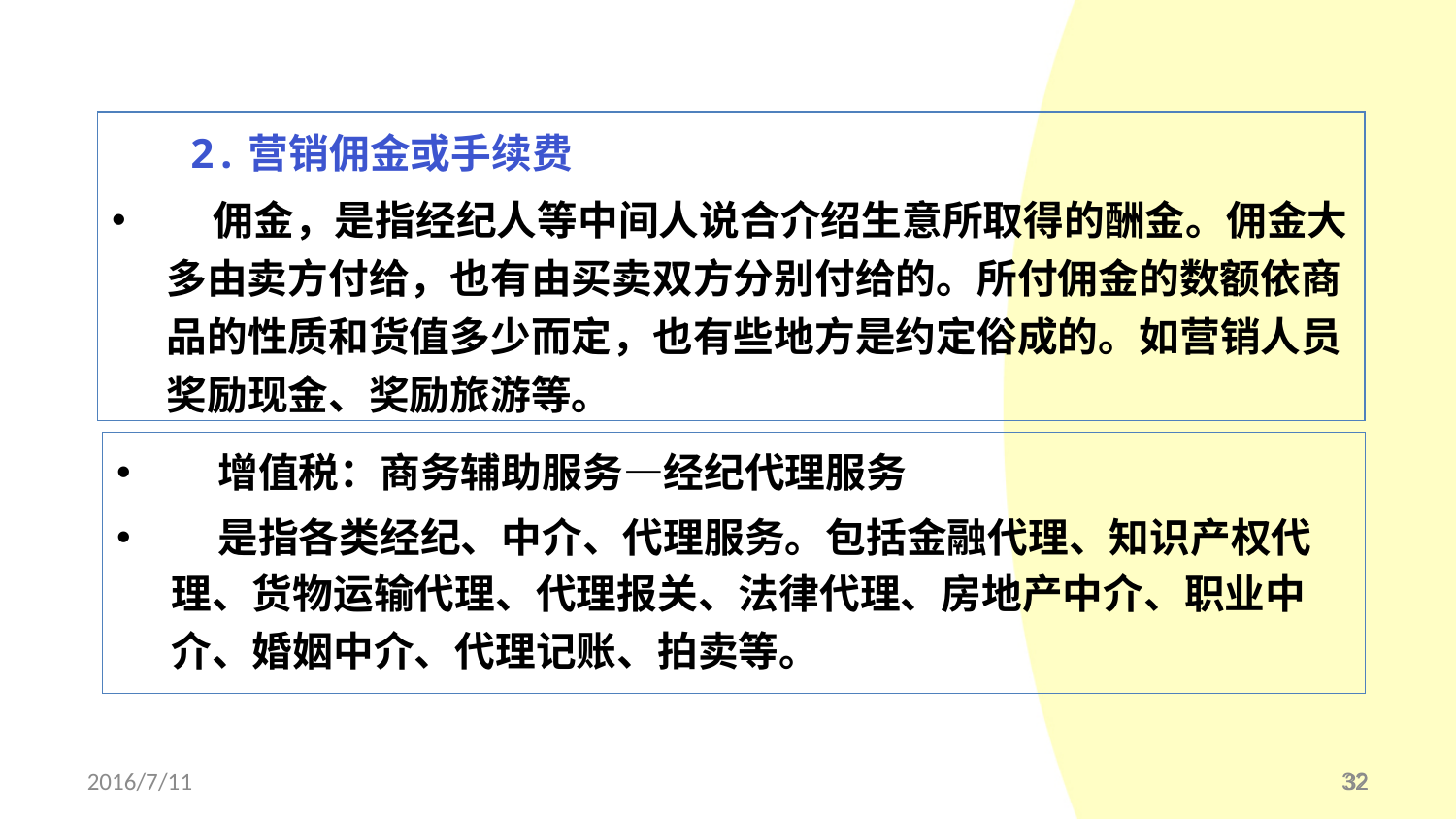

2.营销佣金或手续费
    佣金，是指经纪人等中间人说合介绍生意所取得的酬金。佣金大多由卖方付给，也有由买卖双方分别付给的。所付佣金的数额依商品的性质和货值多少而定，也有些地方是约定俗成的。如营销人员奖励现金、奖励旅游等。
    增值税：商务辅助服务—经纪代理服务
    是指各类经纪、中介、代理服务。包括金融代理、知识产权代理、货物运输代理、代理报关、法律代理、房地产中介、职业中介、婚姻中介、代理记账、拍卖等。
2016/7/11
32
32